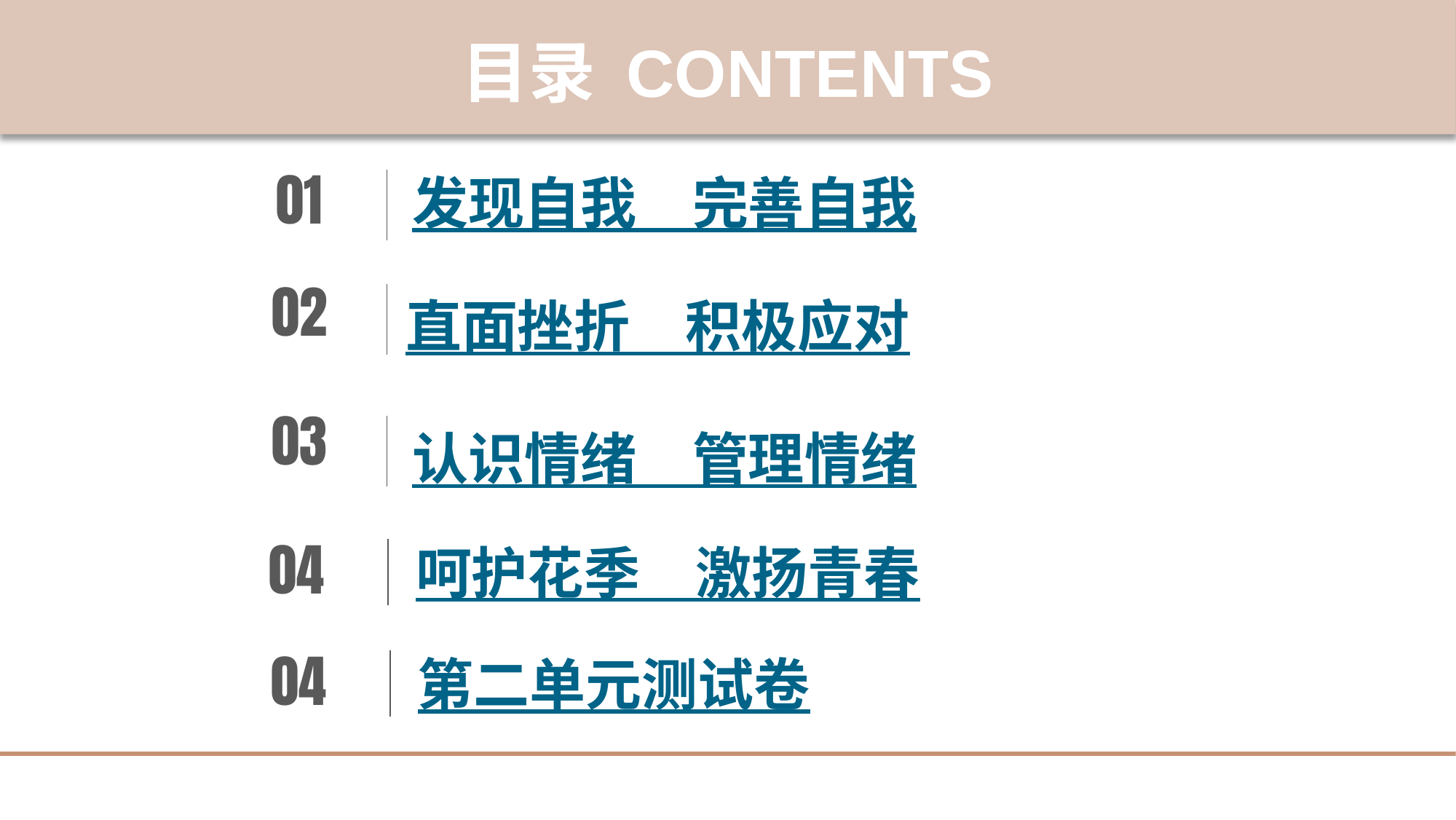

目录 CONTENTS
发现自我　完善自我
01
02
直面挫折　积极应对
03
认识情绪　管理情绪
呵护花季　激扬青春
04
第二单元测试卷
04